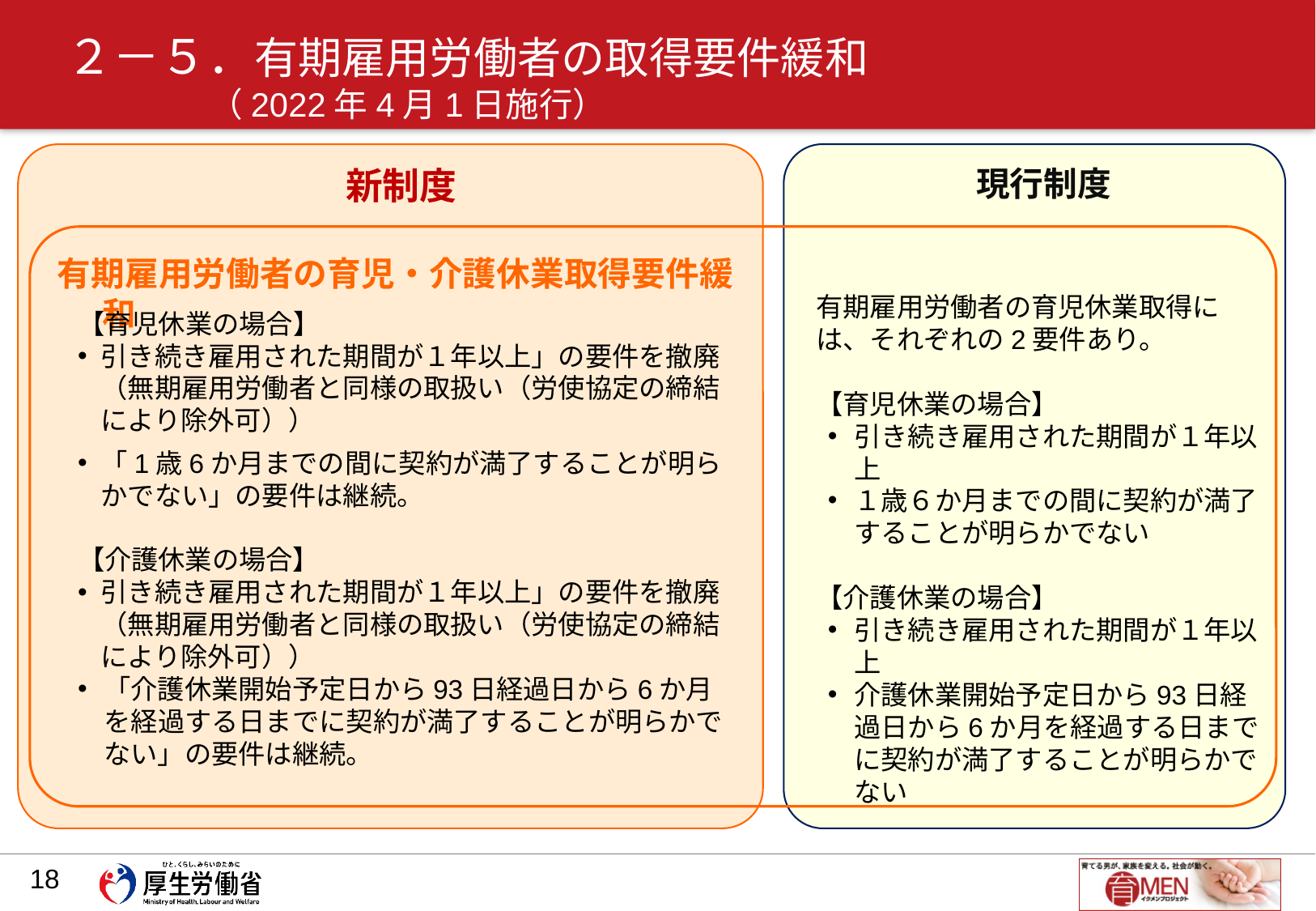

# ２－５．有期雇用労働者の取得要件緩和 （2022年4月1日施行）

新制度
現行制度

有期雇用労働者の育児・介護休業取得要件緩和
有期雇用労働者の育児休業取得には、それぞれの2要件あり。

【育児休業の場合】
引き続き雇用された期間が１年以上
１歳６か月までの間に契約が満了
することが明らかでない

【介護休業の場合】
引き続き雇用された期間が１年以上
介護休業開始予定日から93日経過日から6か月を経過する日までに契約が満了することが明らかでない
【育児休業の場合】
引き続き雇用された期間が１年以上」の要件を撤廃
（無期雇用労働者と同様の取扱い（労使協定の締結により除外可））
「1歳6か月までの間に契約が満了することが明らかでない」の要件は継続。

【介護休業の場合】
引き続き雇用された期間が１年以上」の要件を撤廃
（無期雇用労働者と同様の取扱い（労使協定の締結により除外可））
「介護休業開始予定日から93日経過日から6か月を経過する日までに契約が満了することが明らかでない」の要件は継続。
18